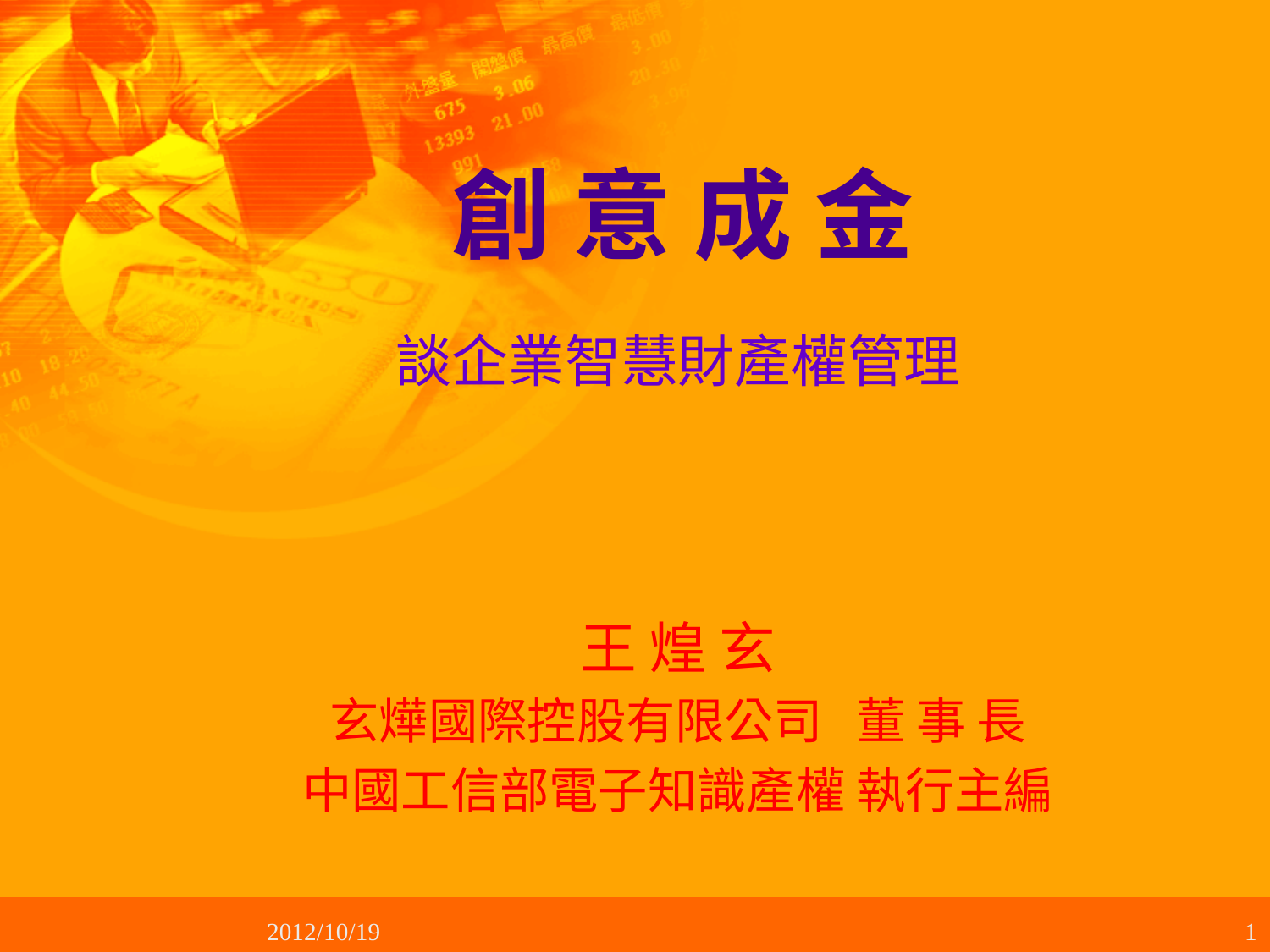

# 創 意 成 金
談企業智慧財產權管理
王 煌 玄
玄燁國際控股有限公司   董 事 長
中國工信部電子知識產權 執行主編
2012/10/19
1